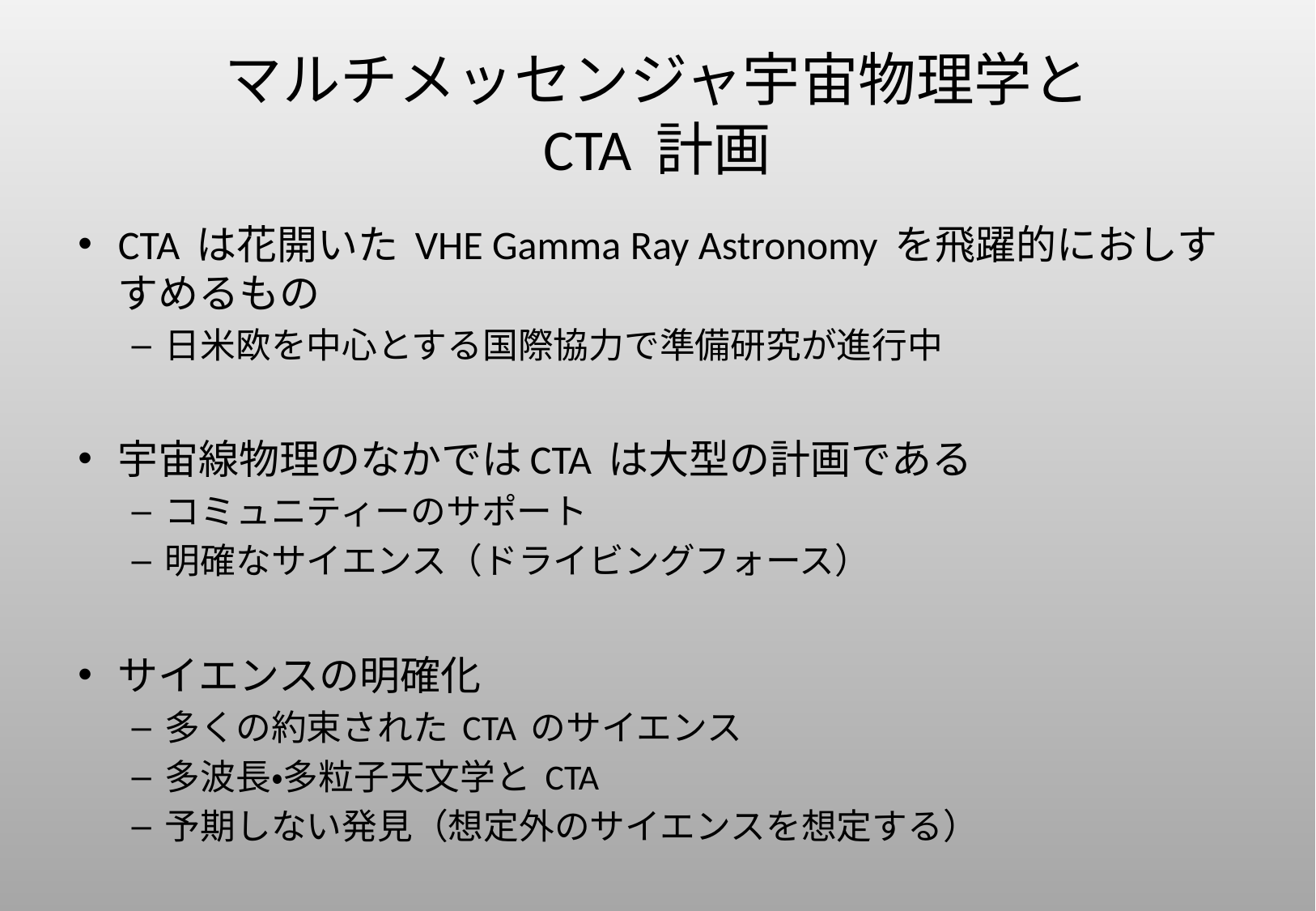

# マルチメッセンジャ宇宙物理学と CTA 計画
CTA は花開いた VHE Gamma Ray Astronomy を飛躍的におしすすめるもの
日米欧を中心とする国際協力で準備研究が進行中

宇宙線物理のなかではCTA は大型の計画である
コミュニティーのサポート
明確なサイエンス（ドライビングフォース）

サイエンスの明確化
多くの約束された CTA のサイエンス
多波長・多粒子天文学と CTA
予期しない発見（想定外のサイエンスを想定する）